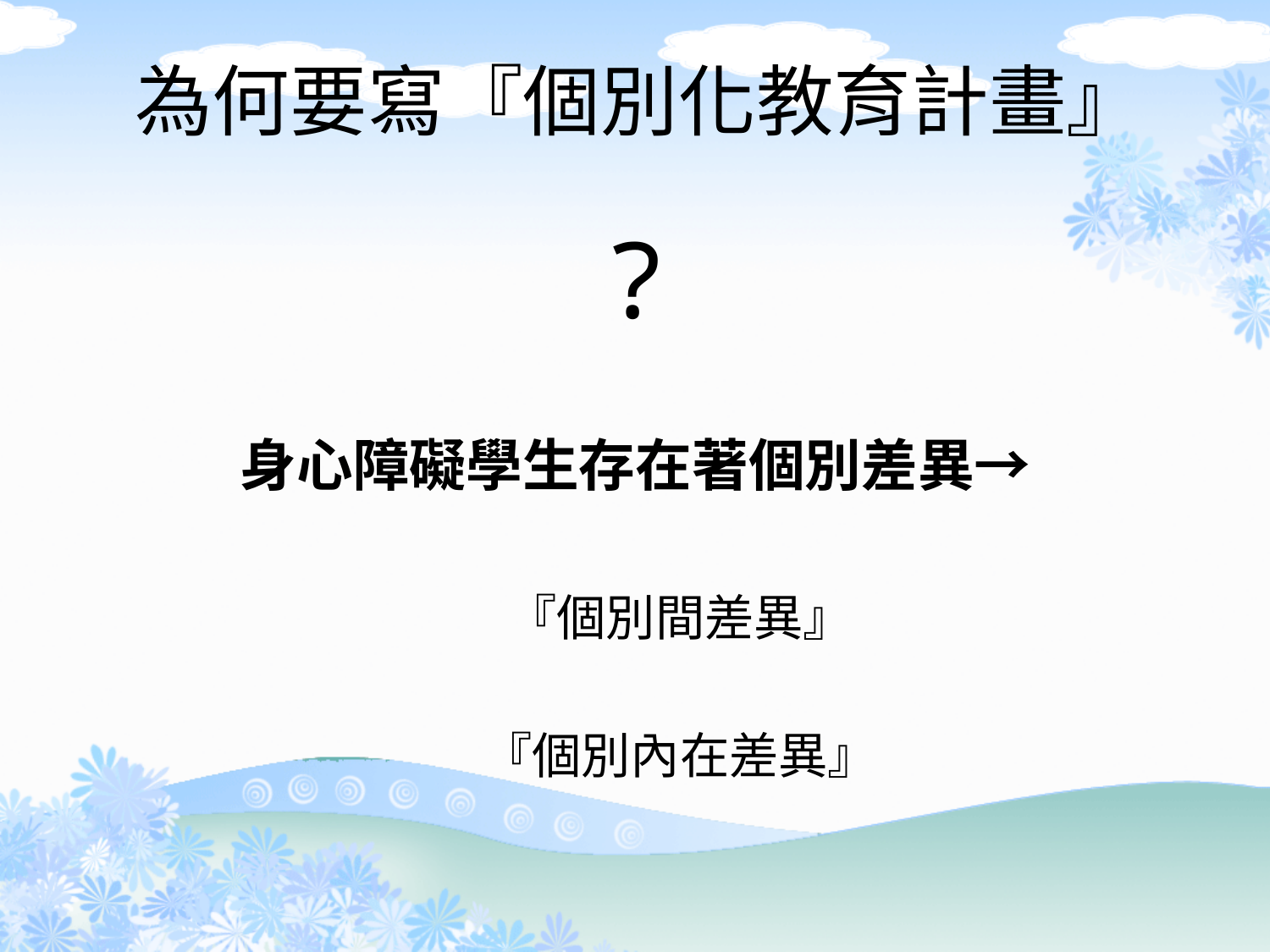

# 為何要寫『個別化教育計畫』
?

身心障礙學生存在著個別差異→

       『個別間差異』

       『個別內在差異』